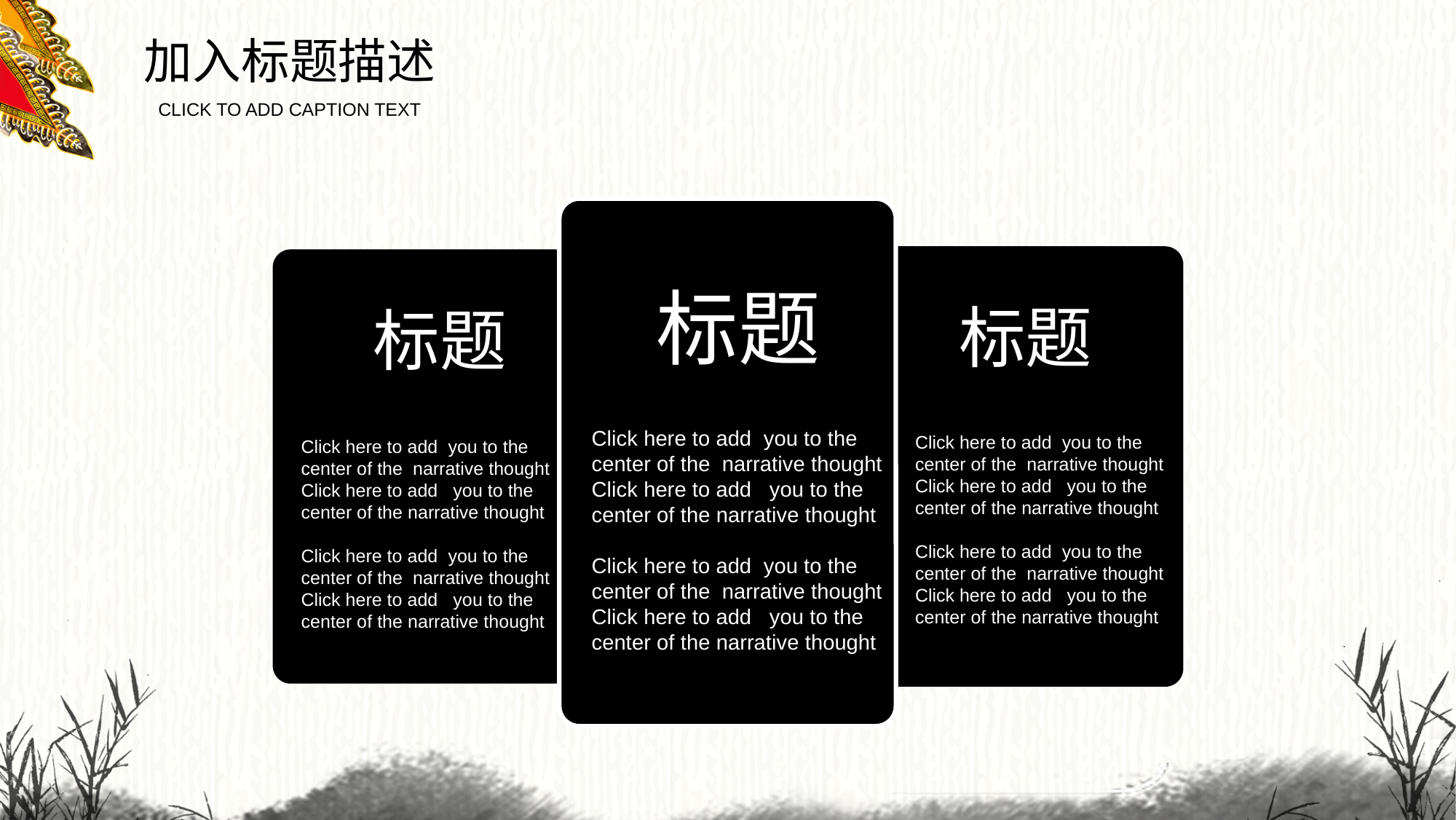

加入标题描述
CLICK TO ADD CAPTION TEXT

标题
标题
标题
Click here to add  you to the
center of the  narrative thought
Click here to add   you to the
center of the narrative thought

Click here to add  you to the
center of the  narrative thought
Click here to add   you to the
center of the narrative thought

Click here to add  you to the
center of the  narrative thought
Click here to add   you to the
center of the narrative thought

Click here to add  you to the
center of the  narrative thought
Click here to add   you to the
center of the narrative thought

Click here to add  you to the
center of the  narrative thought
Click here to add   you to the
center of the narrative thought

Click here to add  you to the
center of the  narrative thought
Click here to add   you to the
center of the narrative thought